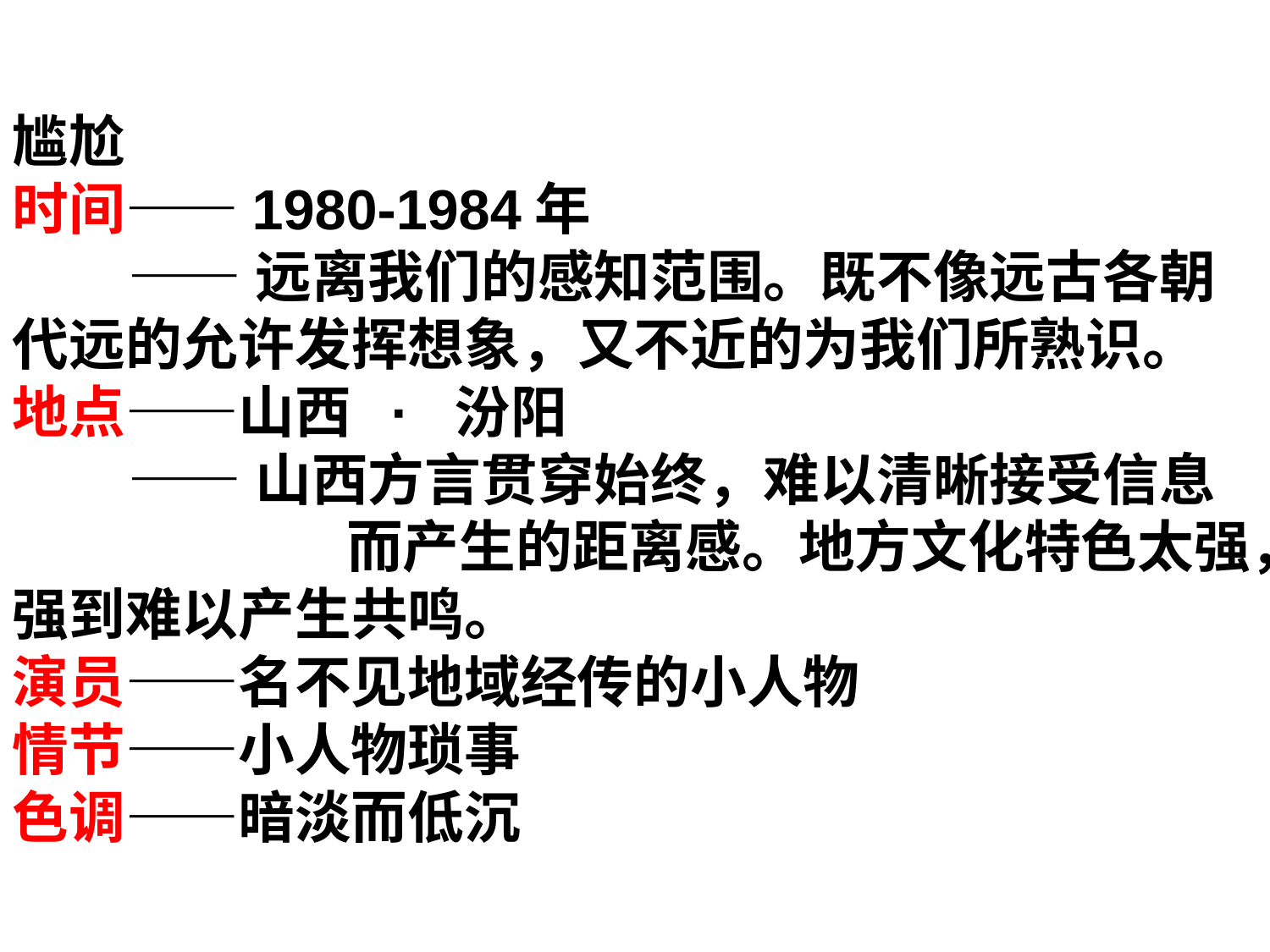

尴尬
时间——1980-1984年
         ——远离我们的感知范围。既不像远古各朝代远的允许发挥想象，又不近的为我们所熟识。
地点——山西  ·  汾阳
         ——山西方言贯穿始终，难以清晰接受信息                              而产生的距离感。地方文化特色太强，强到难以产生共鸣。
演员——名不见地域经传的小人物
情节——小人物琐事
色调——暗淡而低沉